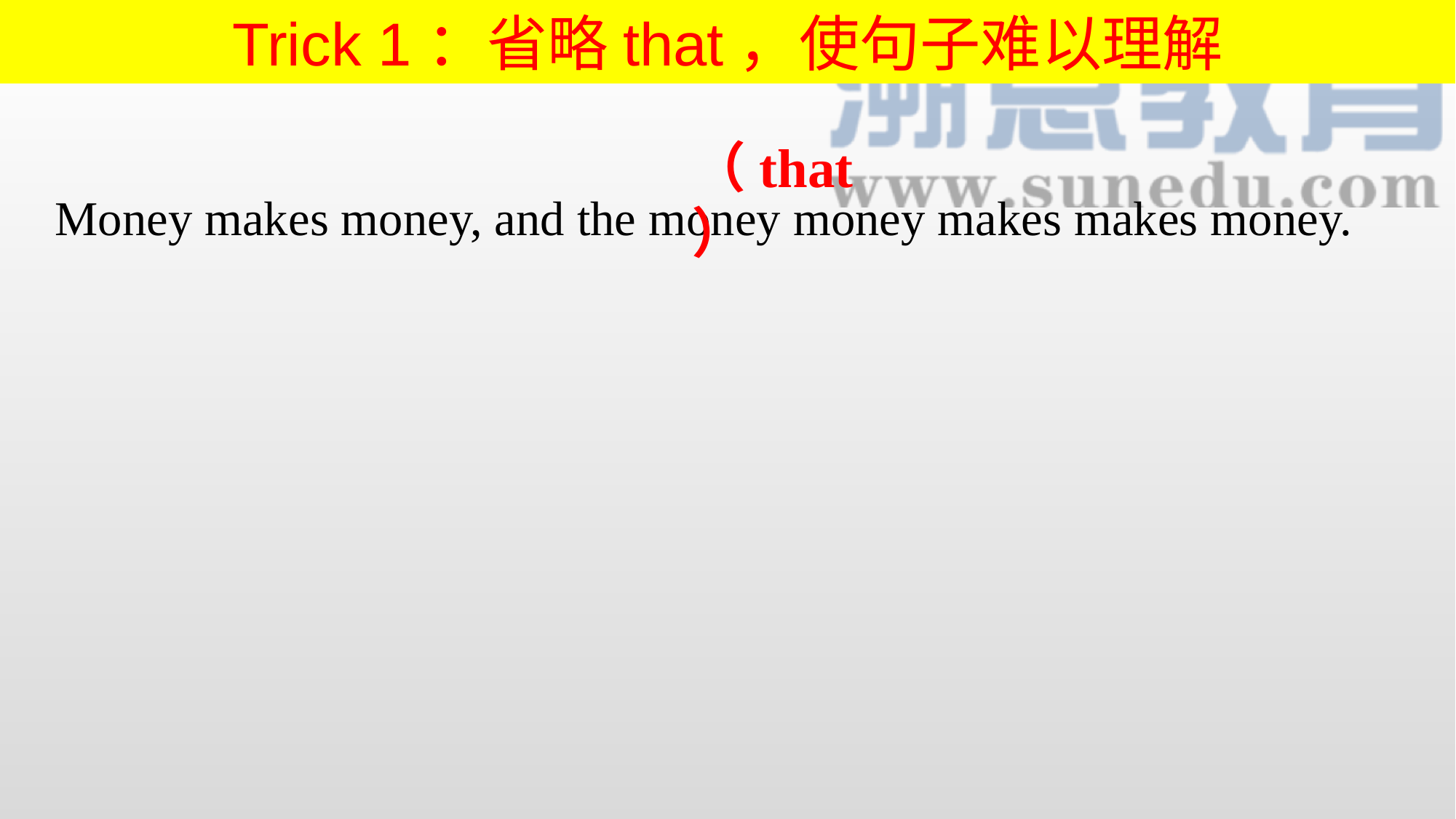

Trick 1：省略that，使句子难以理解
（that）
Money makes money, and the money money makes makes money.